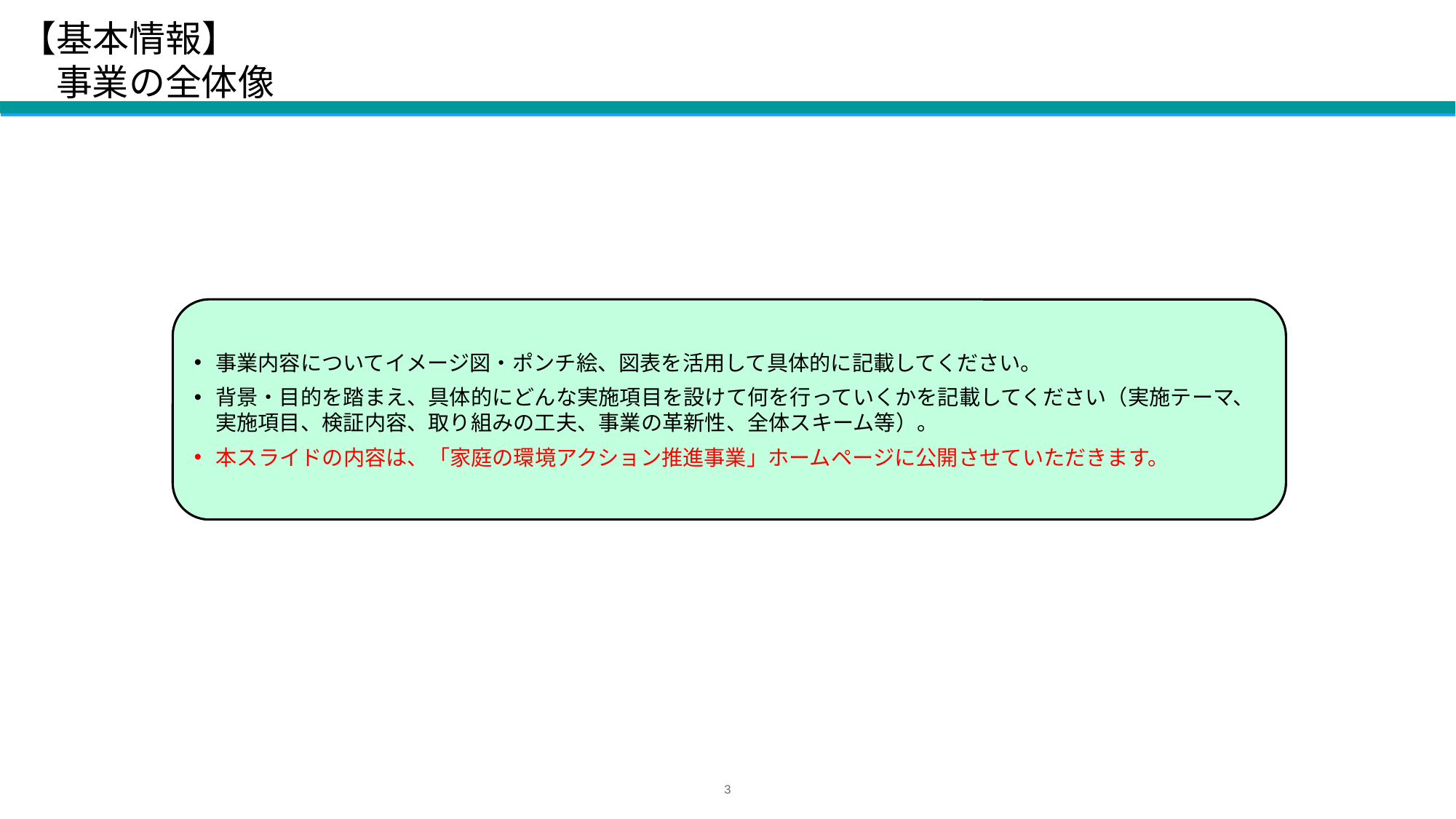

# 【基本情報】 　事業の全体像
事業内容についてイメージ図・ポンチ絵、図表を活用して具体的に記載してください。
背景・目的を踏まえ、具体的にどんな実施項目を設けて何を行っていくかを記載してください（実施テーマ、実施項目、検証内容、取り組みの工夫、事業の革新性、全体スキーム等）。
本スライドの内容は、「家庭の環境アクション推進事業」ホームページに公開させていただきます。